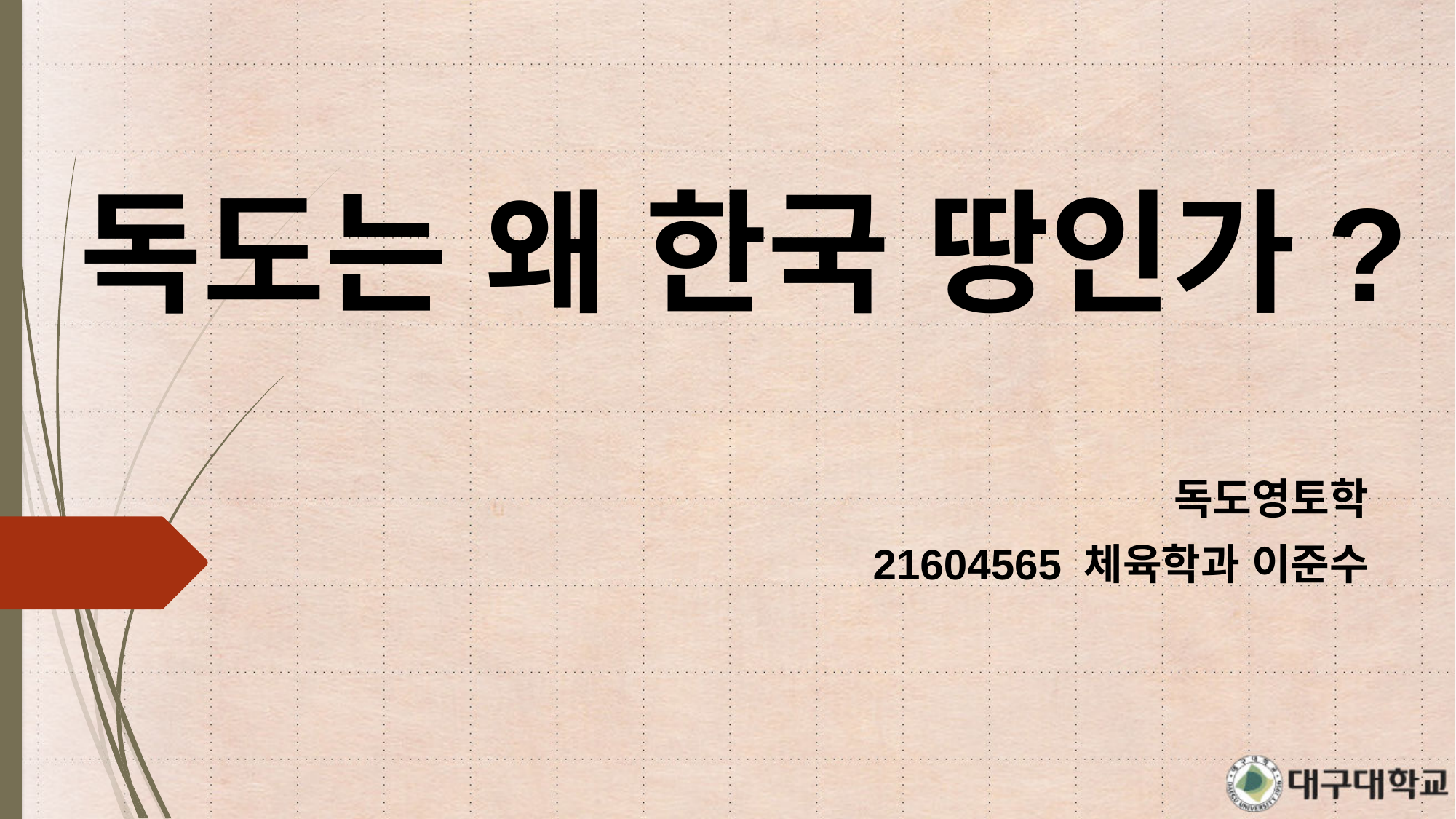

# 독도는 왜 한국 땅인가?
독도영토학
21604565 체육학과 이준수